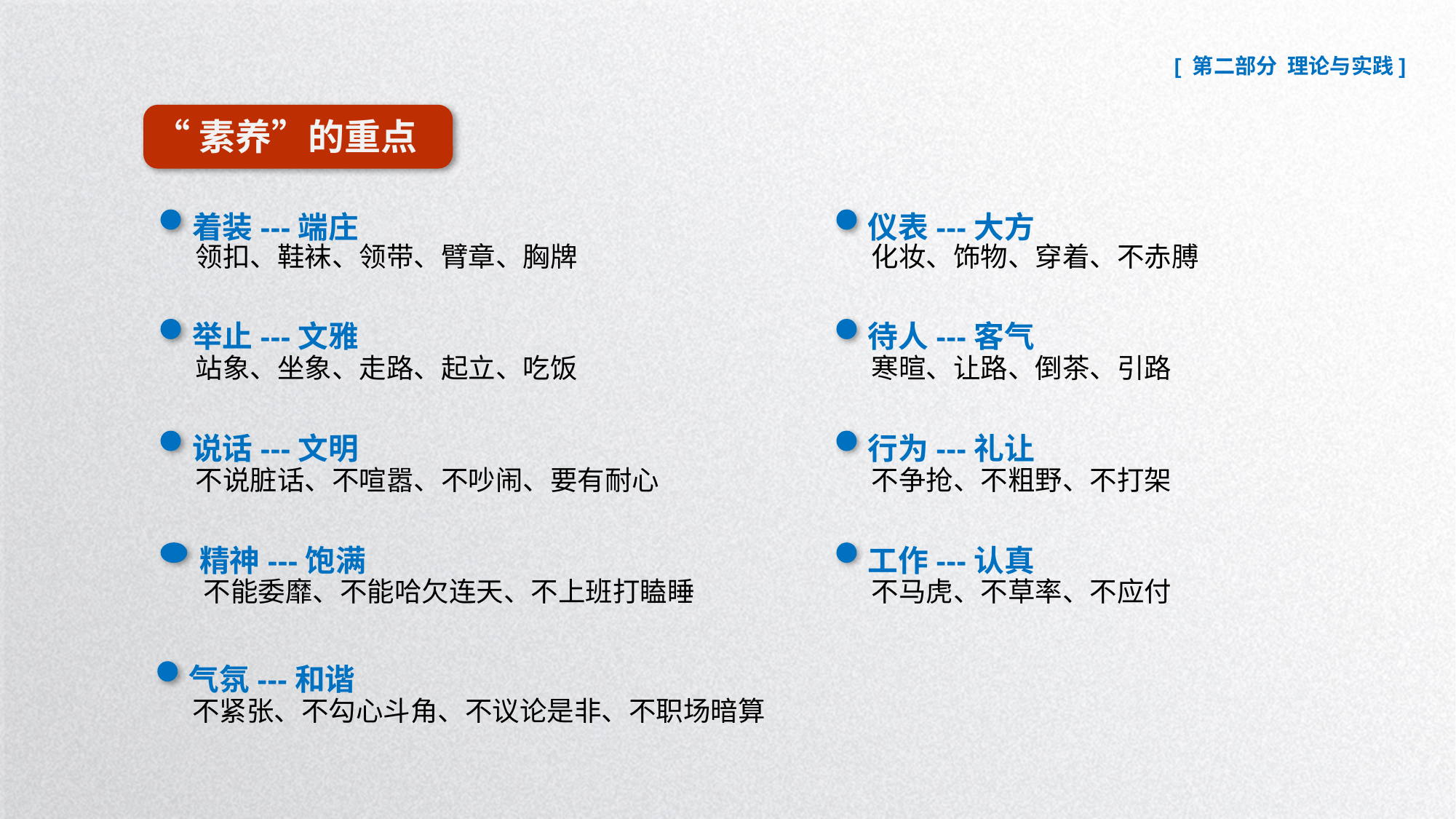

“素养”的重点
着装---端庄

领扣、鞋袜、领带、臂章、胸牌
仪表---大方

化妆、饰物、穿着、不赤膊
举止---文雅

站象、坐象、走路、起立、吃饭
待人---客气

寒暄、让路、倒茶、引路
说话---文明

不说脏话、不喧嚣、不吵闹、要有耐心
行为---礼让

不争抢、不粗野、不打架
精神---饱满

不能委靡、不能哈欠连天、不上班打瞌睡
工作---认真

不马虎、不草率、不应付
气氛---和谐

不紧张、不勾心斗角、不议论是非、不职场暗算